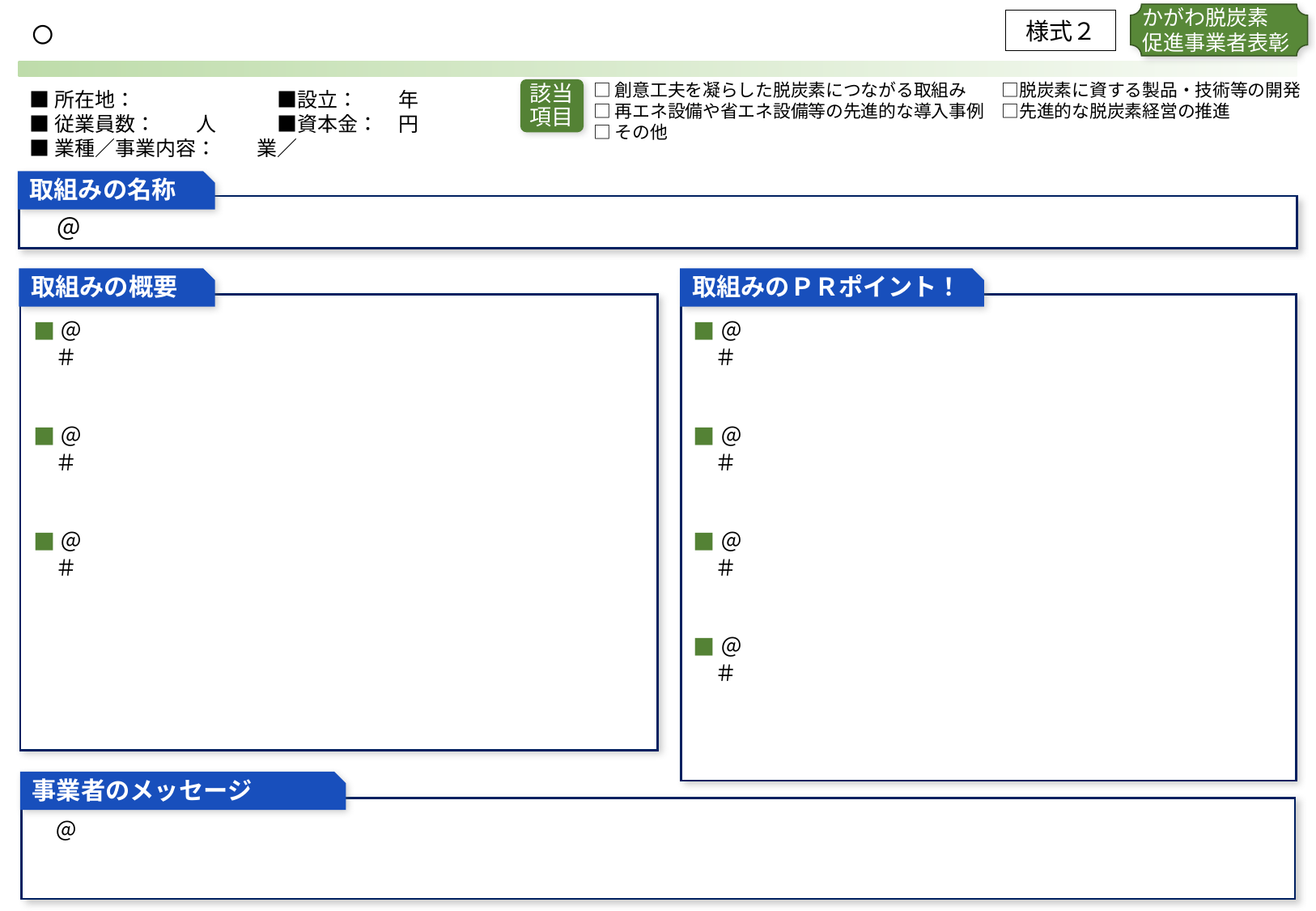

かがわ脱炭素
促進事業者表彰
○

様式２

□創意工夫を凝らした脱炭素につながる取組み　　□脱炭素に資する製品・技術等の開発
□再エネ設備や省エネ設備等の先進的な導入事例　□先進的な脱炭素経営の推進
□その他
該当
項目
■所在地：　　　　　　　■設立：　　年
■従業員数：　　人　　　■資本金：　円
■業種／事業内容：　　業／
取組みの名称
　＠
取組みの概要
取組みのＰＲポイント！

■＠
　＃

■＠
　＃

■＠
　＃
■＠
　＃

■＠
　＃

■＠
　＃

■＠
　＃

必要に応じて写真や図を枠内に添付可能
取組の効果や成果、独自性・先進性など、
PRポイントを記載
事業者のメッセージ

脱炭素の取組みに対する経営方針や理念など、メッセージを記載
　＠